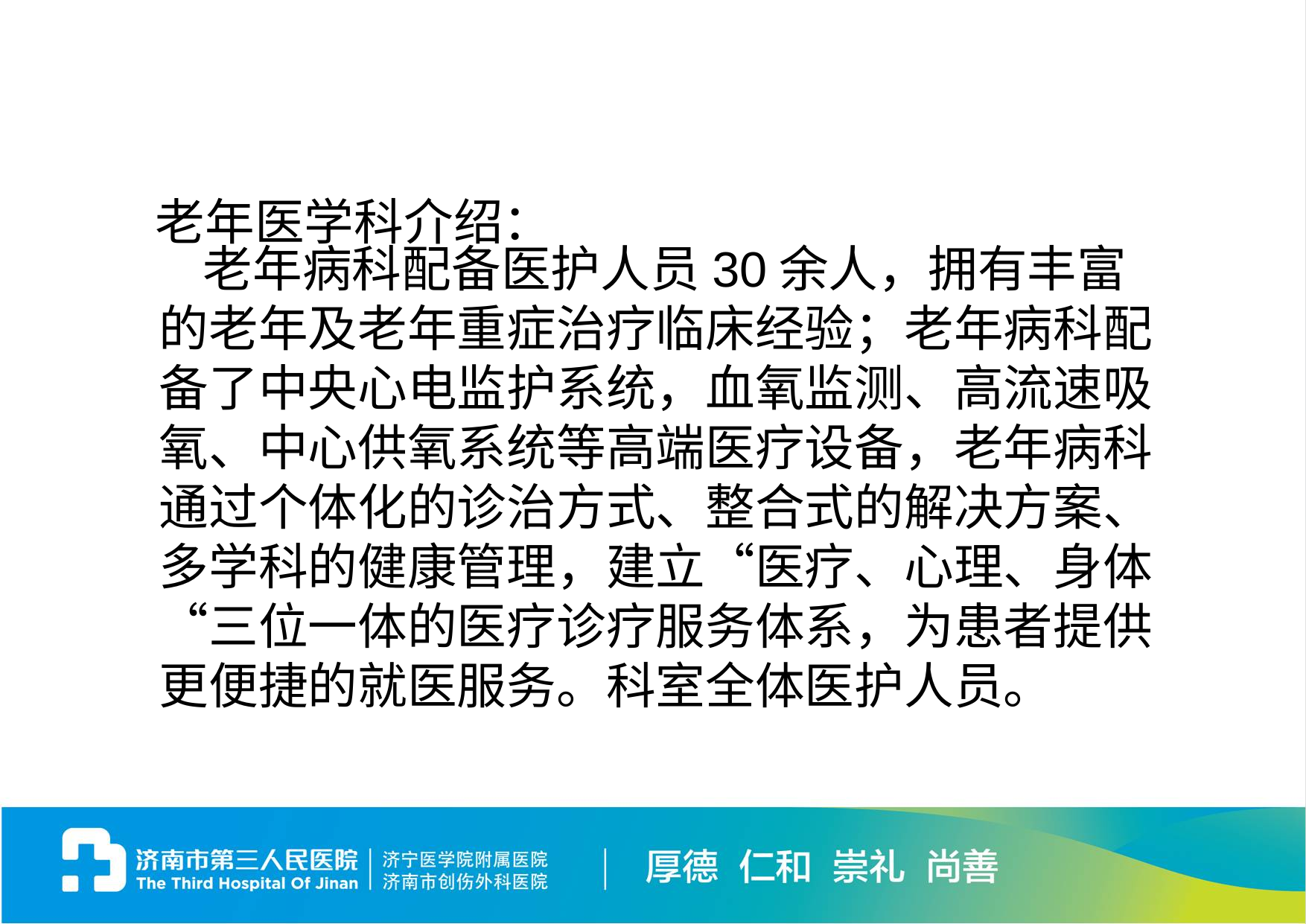

老年医学科介绍：
     老年病科配备医护人员30余人，拥有丰富的老年及老年重症治疗临床经验；老年病科配备了中央心电监护系统，血氧监测、高流速吸氧、中心供氧系统等高端医疗设备，老年病科通过个体化的诊治方式、整合式的解决方案、多学科的健康管理，建立“医疗、心理、身体“三位一体的医疗诊疗服务体系，为患者提供更便捷的就医服务。科室全体医护人员。